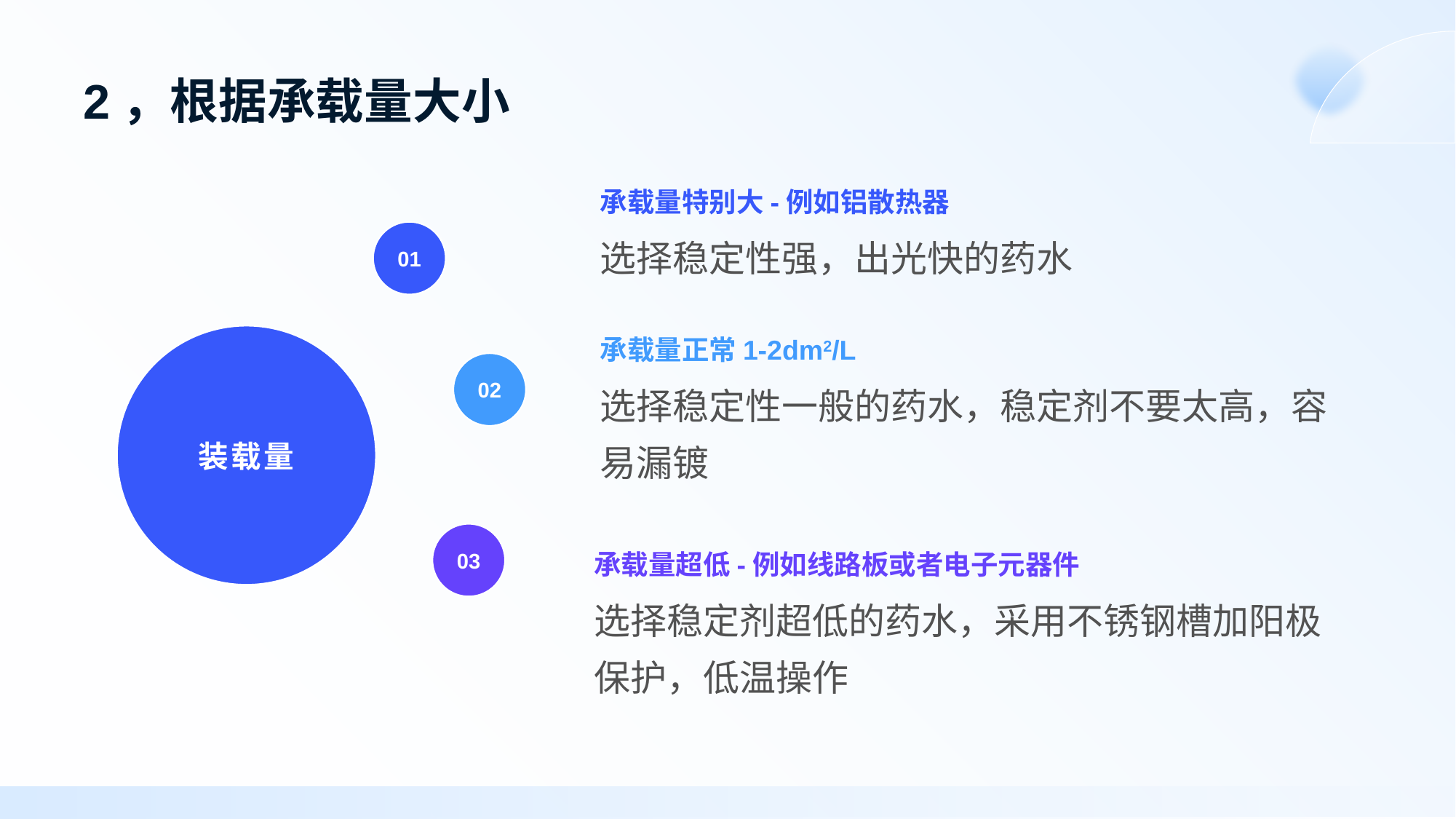

# 2，根据承载量大小
承载量特别大-例如铝散热器

01
选择稳定性强，出光快的药水
承载量正常1-2dm2/L
装载量
02
选择稳定性一般的药水，稳定剂不要太高，容易漏镀
03
承载量超低-例如线路板或者电子元器件
选择稳定剂超低的药水，采用不锈钢槽加阳极保护，低温操作